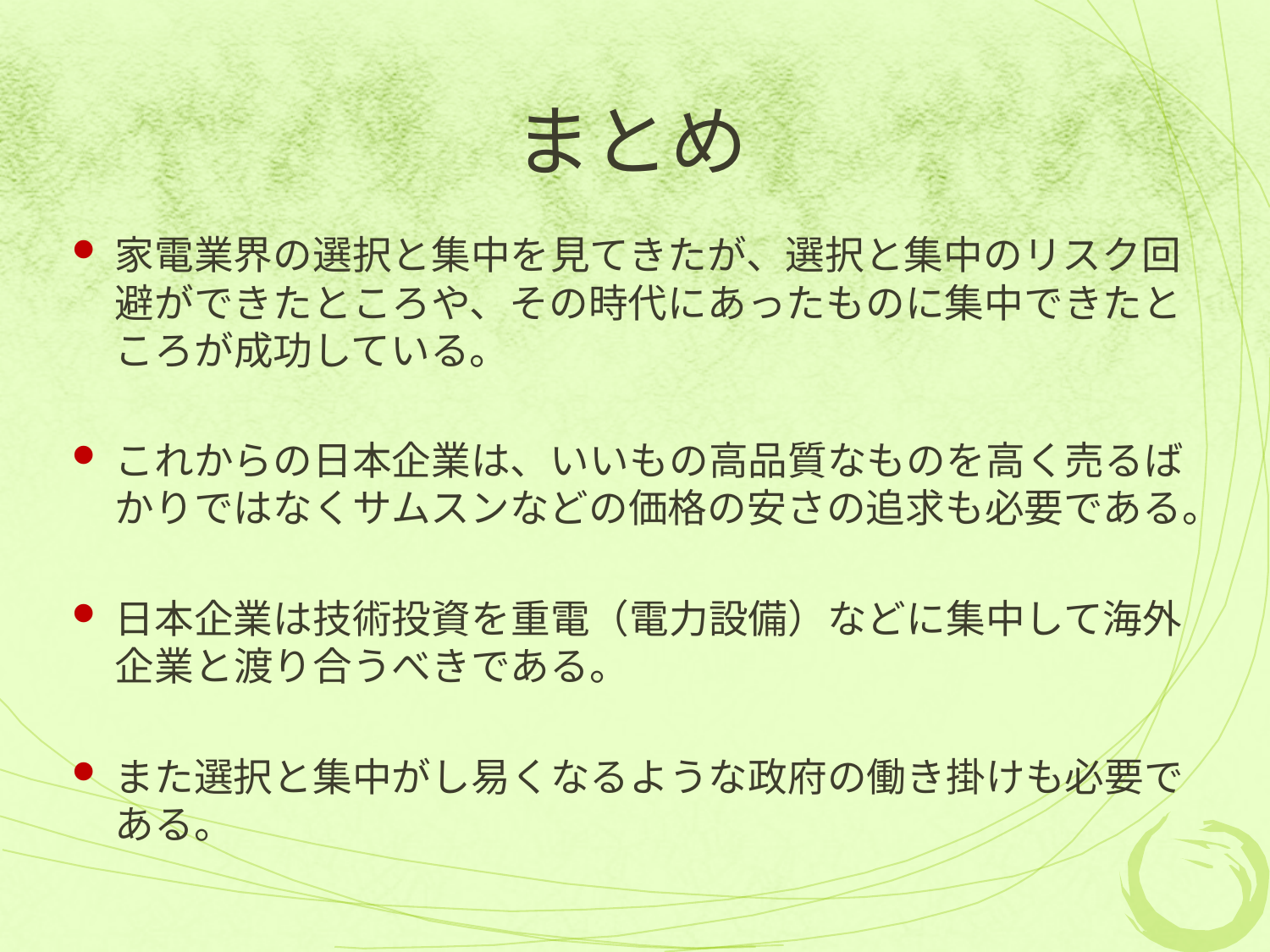

# まとめ
家電業界の選択と集中を見てきたが、選択と集中のリスク回避ができたところや、その時代にあったものに集中できたところが成功している。

これからの日本企業は、いいもの高品質なものを高く売るばかりではなくサムスンなどの価格の安さの追求も必要である。

日本企業は技術投資を重電（電力設備）などに集中して海外企業と渡り合うべきである。

また選択と集中がし易くなるような政府の働き掛けも必要である。